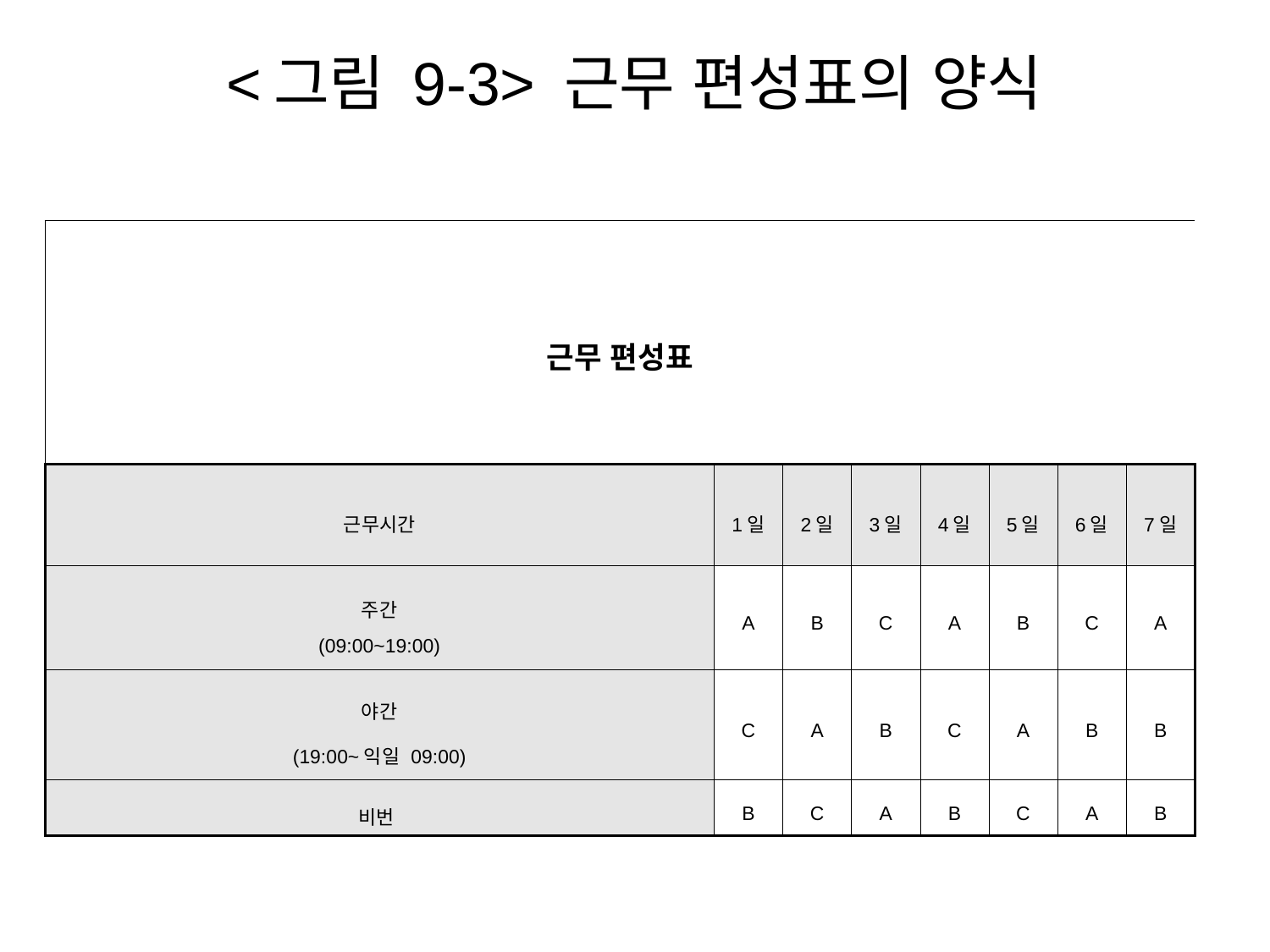

# <그림 9-3> 근무 편성표의 양식
| 근무 편성표 |  |  |  |  |  |  |  |
| --- | --- | --- | --- | --- | --- | --- | --- |
| 근무시간 | 1일 | 2일 | 3일 | 4일 | 5일 | 6일 | 7일 |
| 주간 (09:00~19:00) | A | B | C | A | B | C | A |
| 야간 (19:00~익일 09:00) | C | A | B | C | A | B | B |
| 비번 | B | C | A | B | C | A | B |